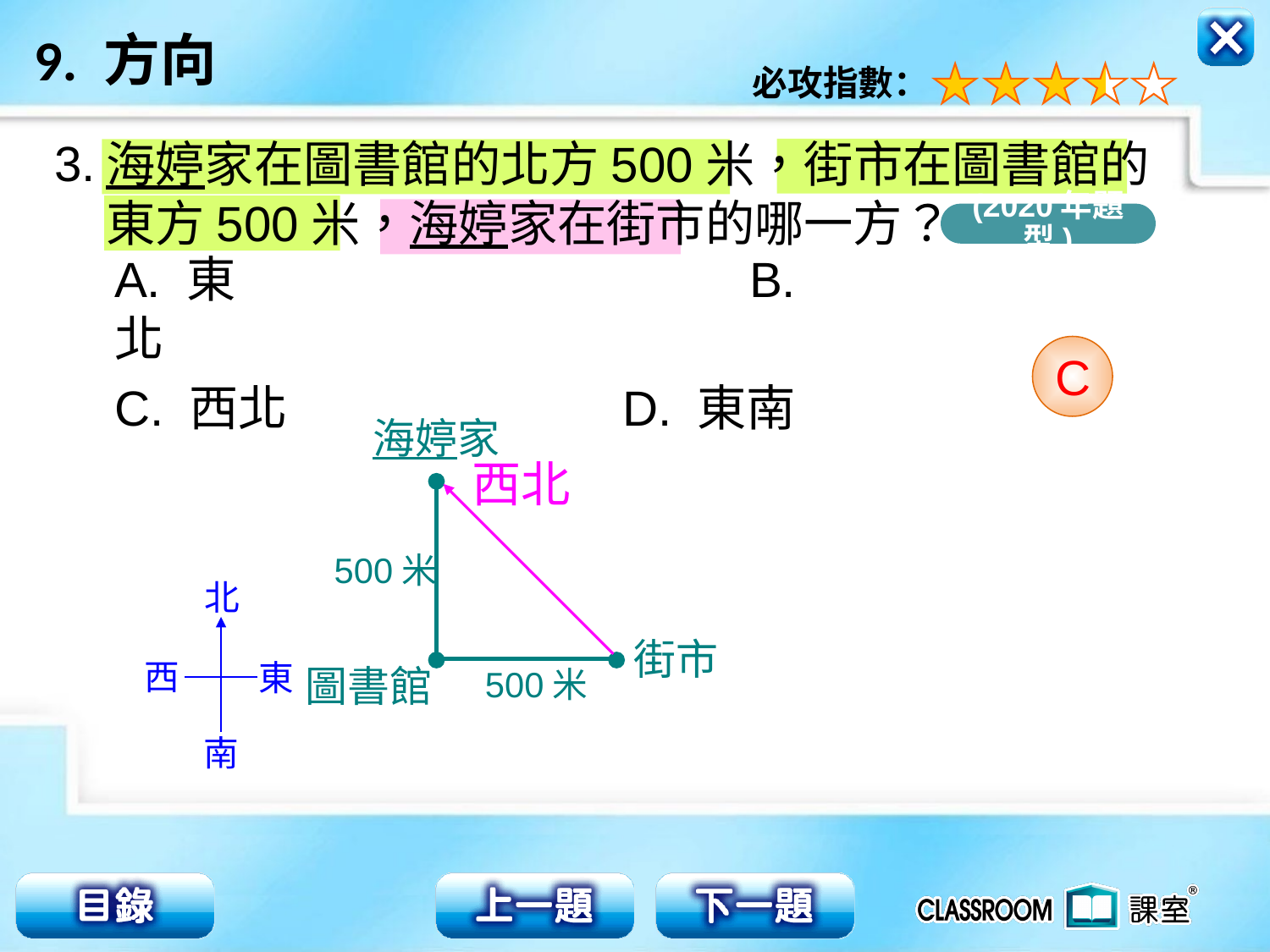

3.
海婷家在圖書館的北方500米，街市在圖書館的東方500米，海婷家在街市的哪一方？

(2020年題型)
A. 東 				B. 北
C. 西北 			D. 東南

C
海婷家

西北
500米
北
西
東
南
街市

圖書館

500米